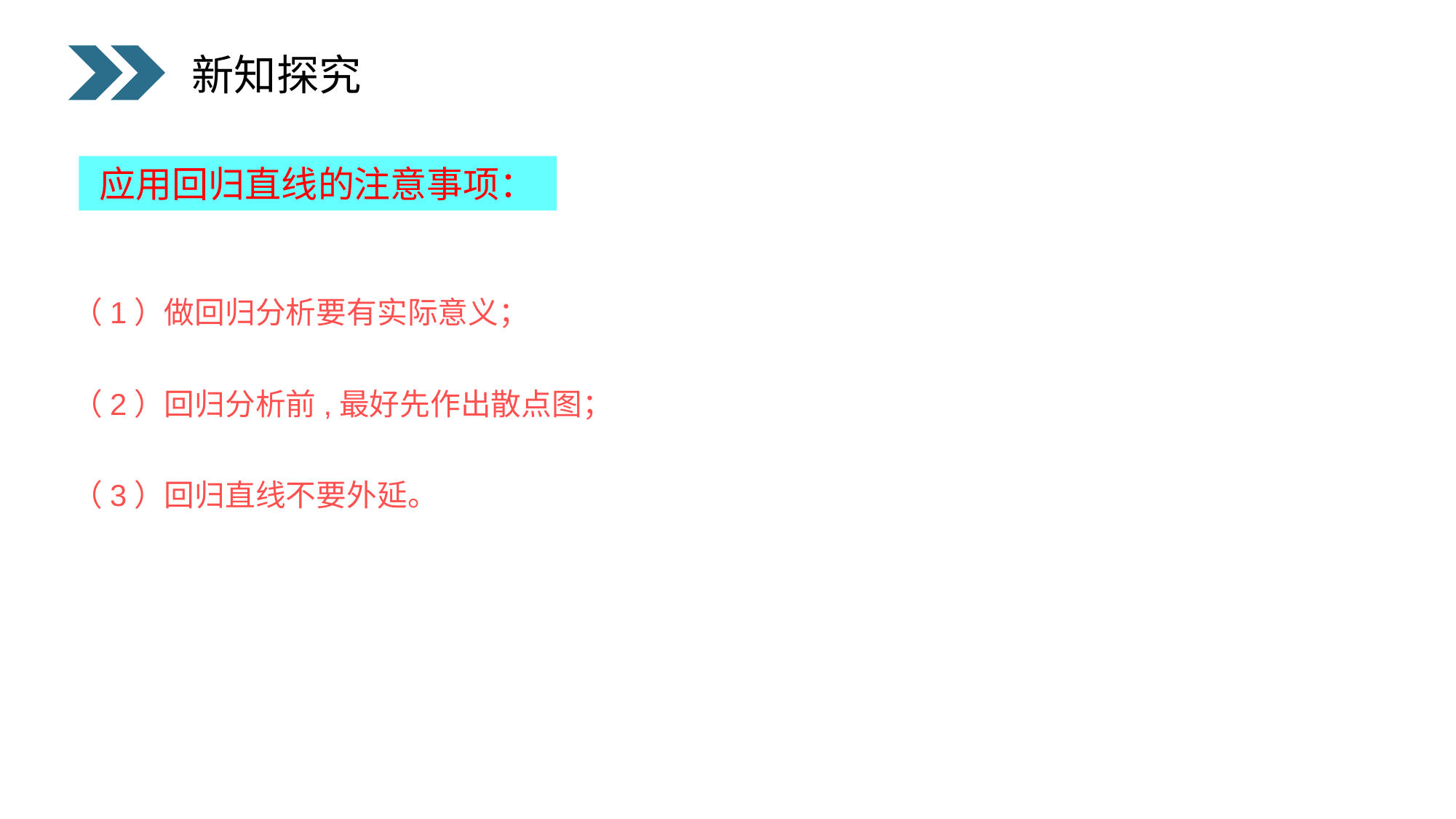

新知探究
应用回归直线的注意事项：
 （1）做回归分析要有实际意义；
 （2）回归分析前,最好先作出散点图；
 （3）回归直线不要外延。